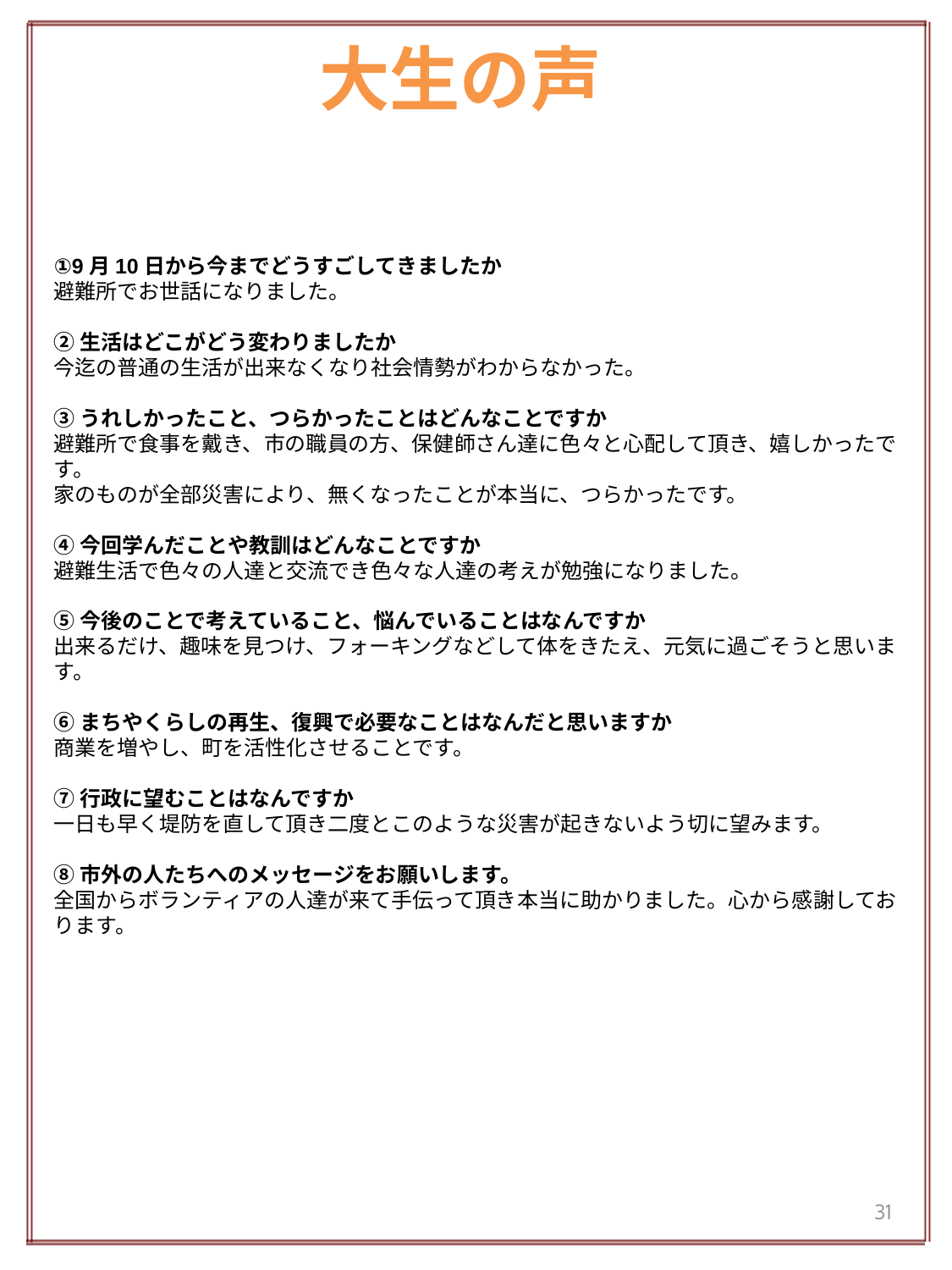

# 大生の声
①9月10日から今までどうすごしてきましたか
避難所でお世話になりました。

②生活はどこがどう変わりましたか
今迄の普通の生活が出来なくなり社会情勢がわからなかった。

③うれしかったこと、つらかったことはどんなことですか
避難所で食事を戴き、市の職員の方、保健師さん達に色々と心配して頂き、嬉しかったです。
家のものが全部災害により、無くなったことが本当に、つらかったです。

④今回学んだことや教訓はどんなことですか
避難生活で色々の人達と交流でき色々な人達の考えが勉強になりました。

⑤今後のことで考えていること、悩んでいることはなんですか
出来るだけ、趣味を見つけ、フォーキングなどして体をきたえ、元気に過ごそうと思います。

⑥まちやくらしの再生、復興で必要なことはなんだと思いますか
商業を増やし、町を活性化させることです。

⑦行政に望むことはなんですか
一日も早く堤防を直して頂き二度とこのような災害が起きないよう切に望みます。

⑧市外の人たちへのメッセージをお願いします。
全国からボランティアの人達が来て手伝って頂き本当に助かりました。心から感謝しております。

31